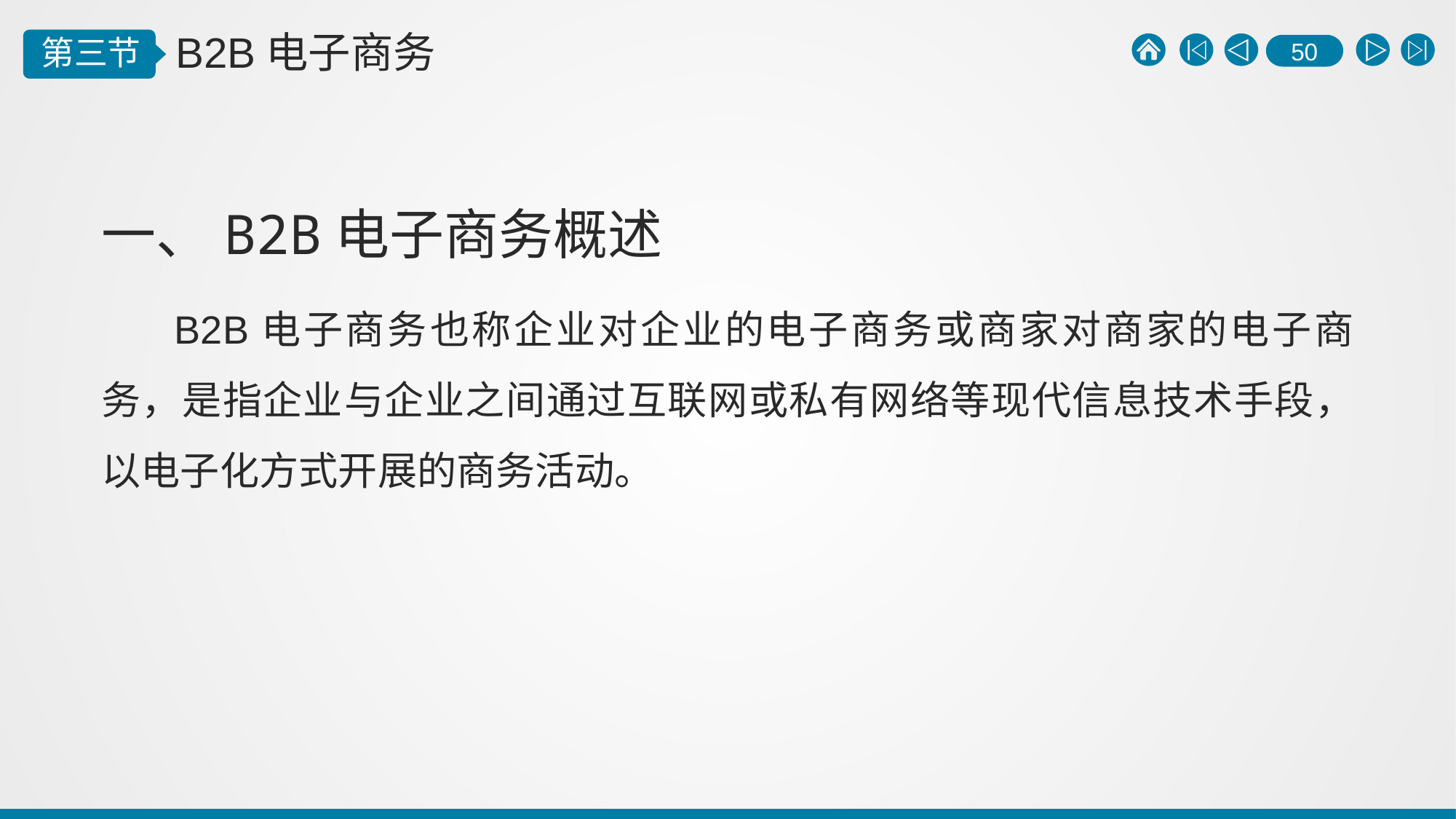

一、B2B电子商务概述
B2B电子商务也称企业对企业的电子商务或商家对商家的电子商务，是指企业与企业之间通过互联网或私有网络等现代信息技术手段，以电子化方式开展的商务活动。